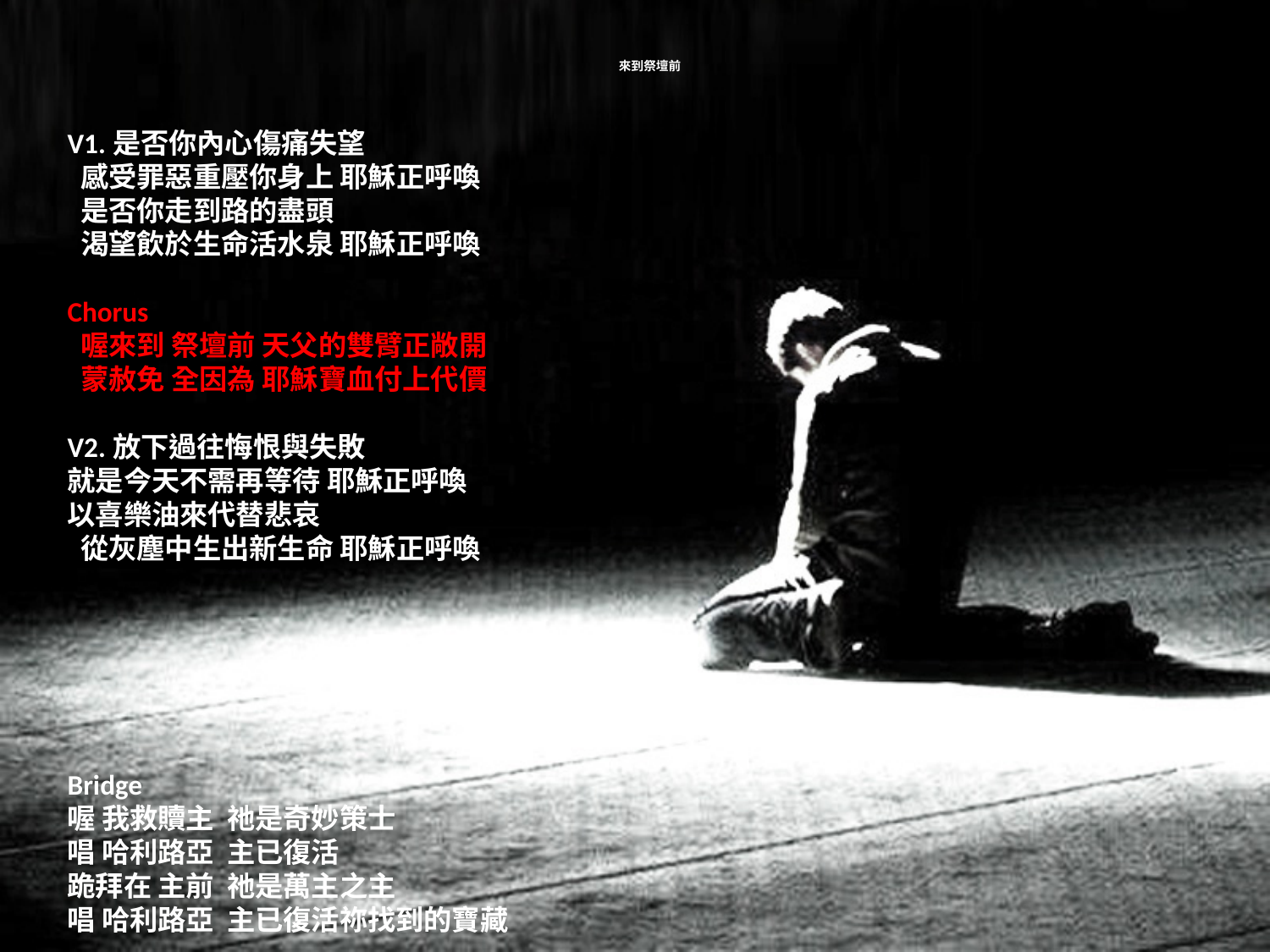

# 來到祭壇前
V1.是否你內心傷痛失望
 感受罪惡重壓你身上 耶穌正呼喚
 是否你走到路的盡頭
 渴望飲於生命活水泉 耶穌正呼喚

Chorus
 喔來到 祭壇前 天父的雙臂正敞開
 蒙赦免 全因為 耶穌寶血付上代價

V2.放下過往悔恨與失敗
就是今天不需再等待 耶穌正呼喚
以喜樂油來代替悲哀
 從灰塵中生出新生命 耶穌正呼喚

Bridge
喔 我救贖主  祂是奇妙策士
唱 哈利路亞  主已復活
跪拜在 主前  祂是萬主之主
唱 哈利路亞  主已復活祢找到的寶藏